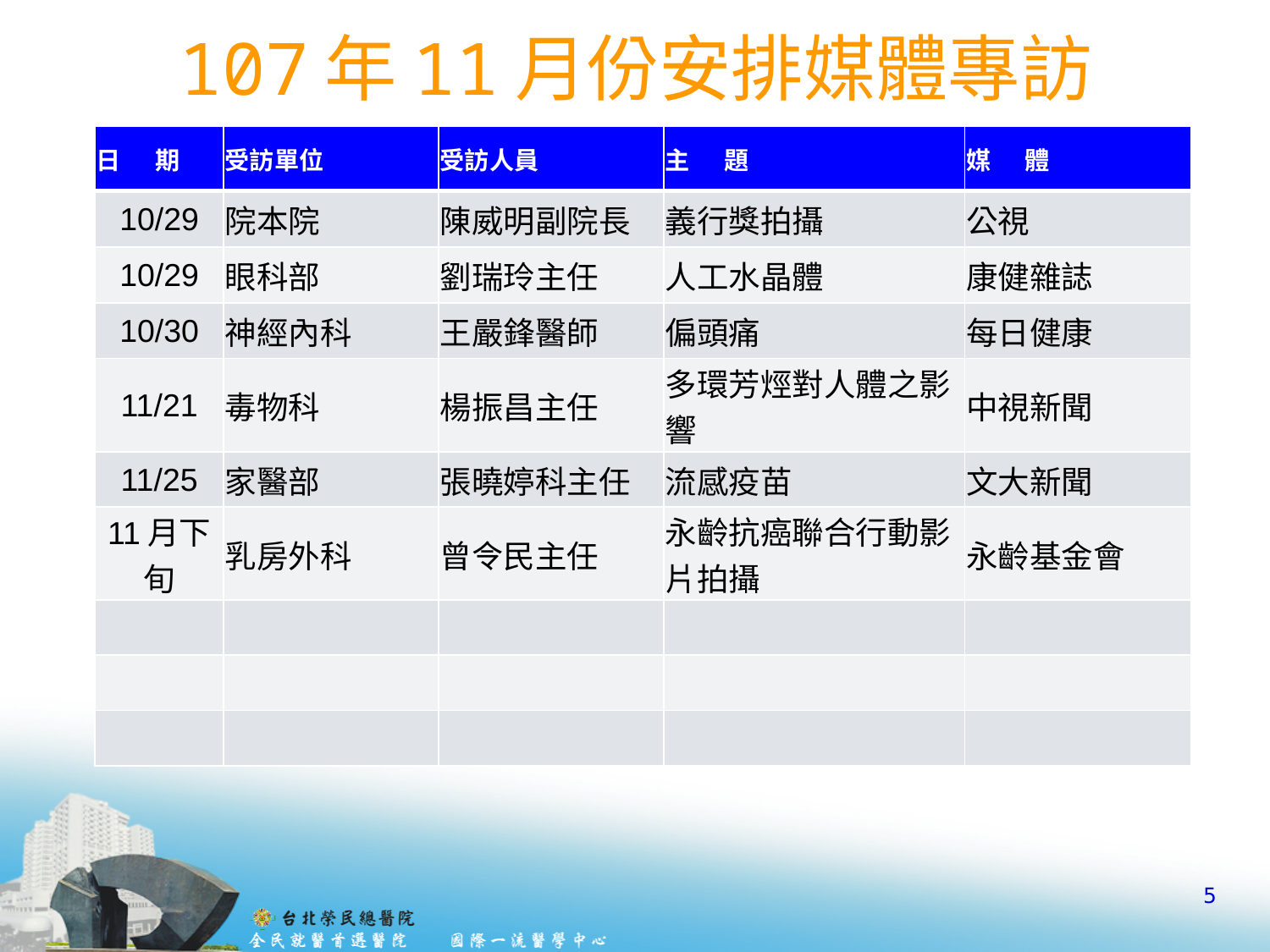

# 107年11月份安排媒體專訪
| 日 期 | 受訪單位 | 受訪人員 | 主 題 | 媒 體 |
| --- | --- | --- | --- | --- |
| 10/29 | 院本院 | 陳威明副院長 | 義行獎拍攝 | 公視 |
| 10/29 | 眼科部 | 劉瑞玲主任 | 人工水晶體 | 康健雜誌 |
| 10/30 | 神經內科 | 王嚴鋒醫師 | 偏頭痛 | 每日健康 |
| 11/21 | 毒物科 | 楊振昌主任 | 多環芳烴對人體之影響 | 中視新聞 |
| 11/25 | 家醫部 | 張曉婷科主任 | 流感疫苗 | 文大新聞 |
| 11月下旬 | 乳房外科 | 曾令民主任 | 永齡抗癌聯合行動影片拍攝 | 永齡基金會 |
|  |  |  |  |  |
|  |  |  |  |  |
|  |  |  |  |  |
5